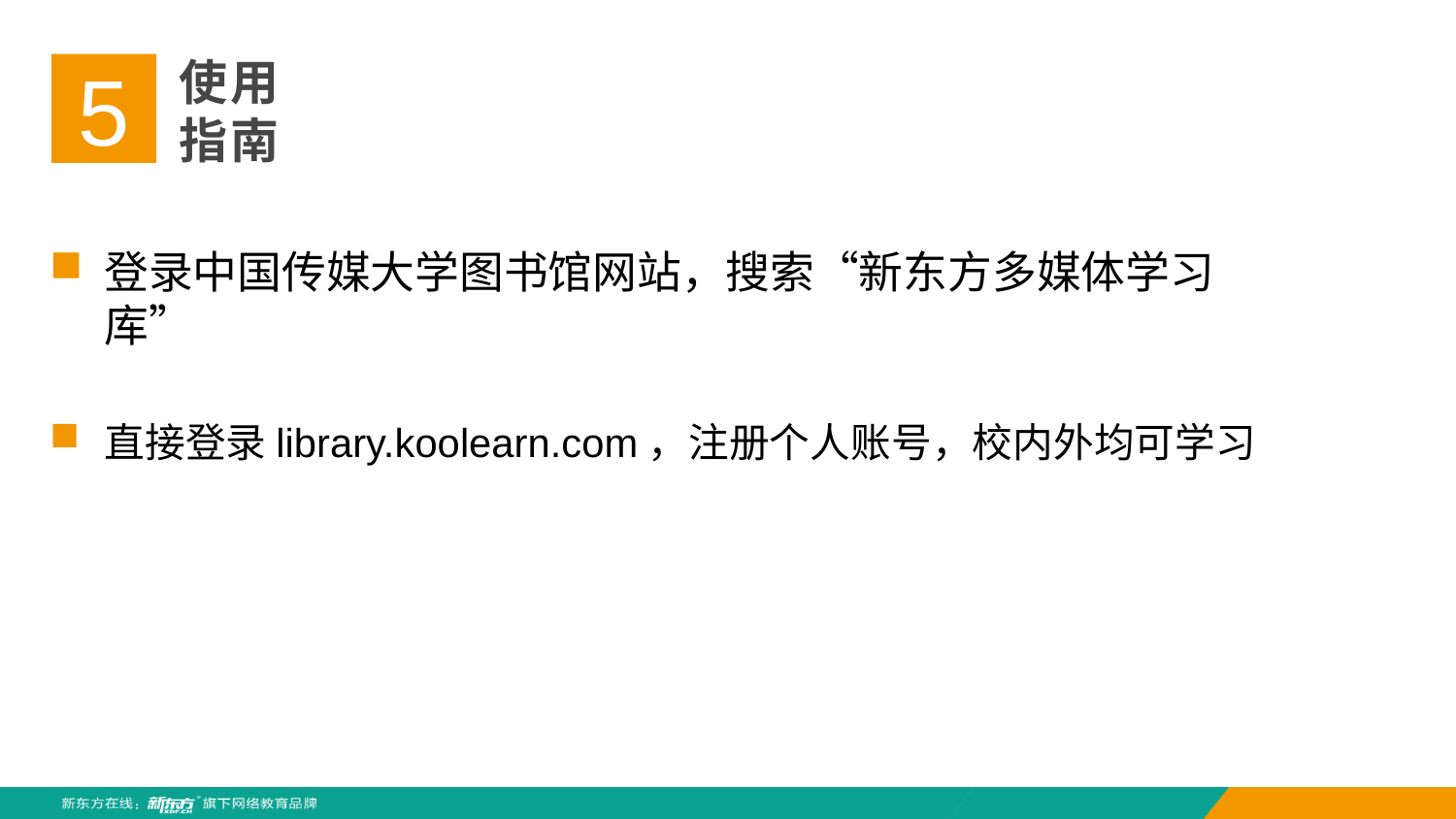

使用指南
5
登录中国传媒大学图书馆网站，搜索“新东方多媒体学习库”
直接登录library.koolearn.com，注册个人账号，校内外均可学习